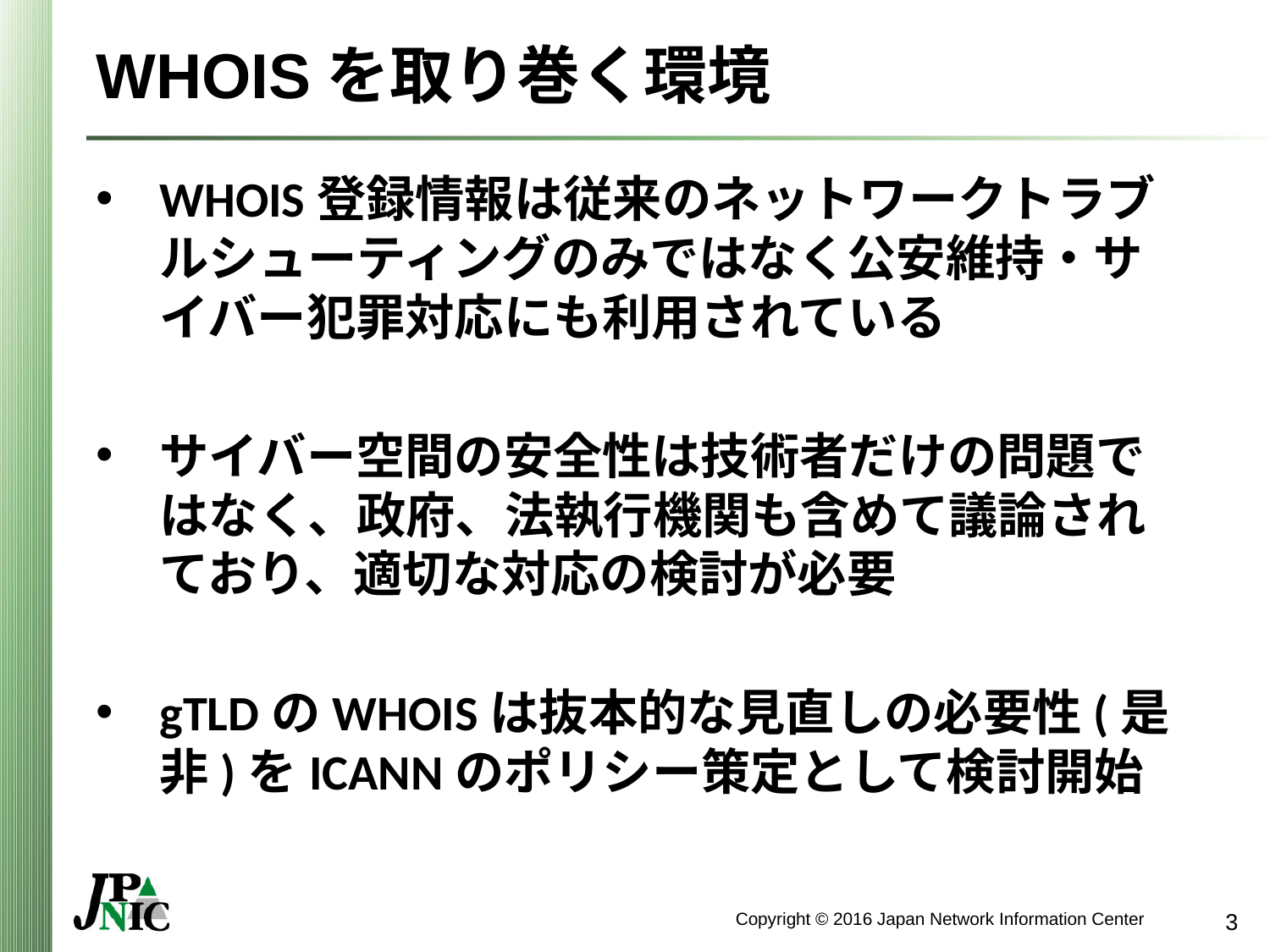

# WHOISを取り巻く環境
WHOIS登録情報は従来のネットワークトラブルシューティングのみではなく公安維持・サイバー犯罪対応にも利用されている

サイバー空間の安全性は技術者だけの問題ではなく、政府、法執行機関も含めて議論されており、適切な対応の検討が必要

gTLDのWHOISは抜本的な見直しの必要性(是非)をICANNのポリシー策定として検討開始
3